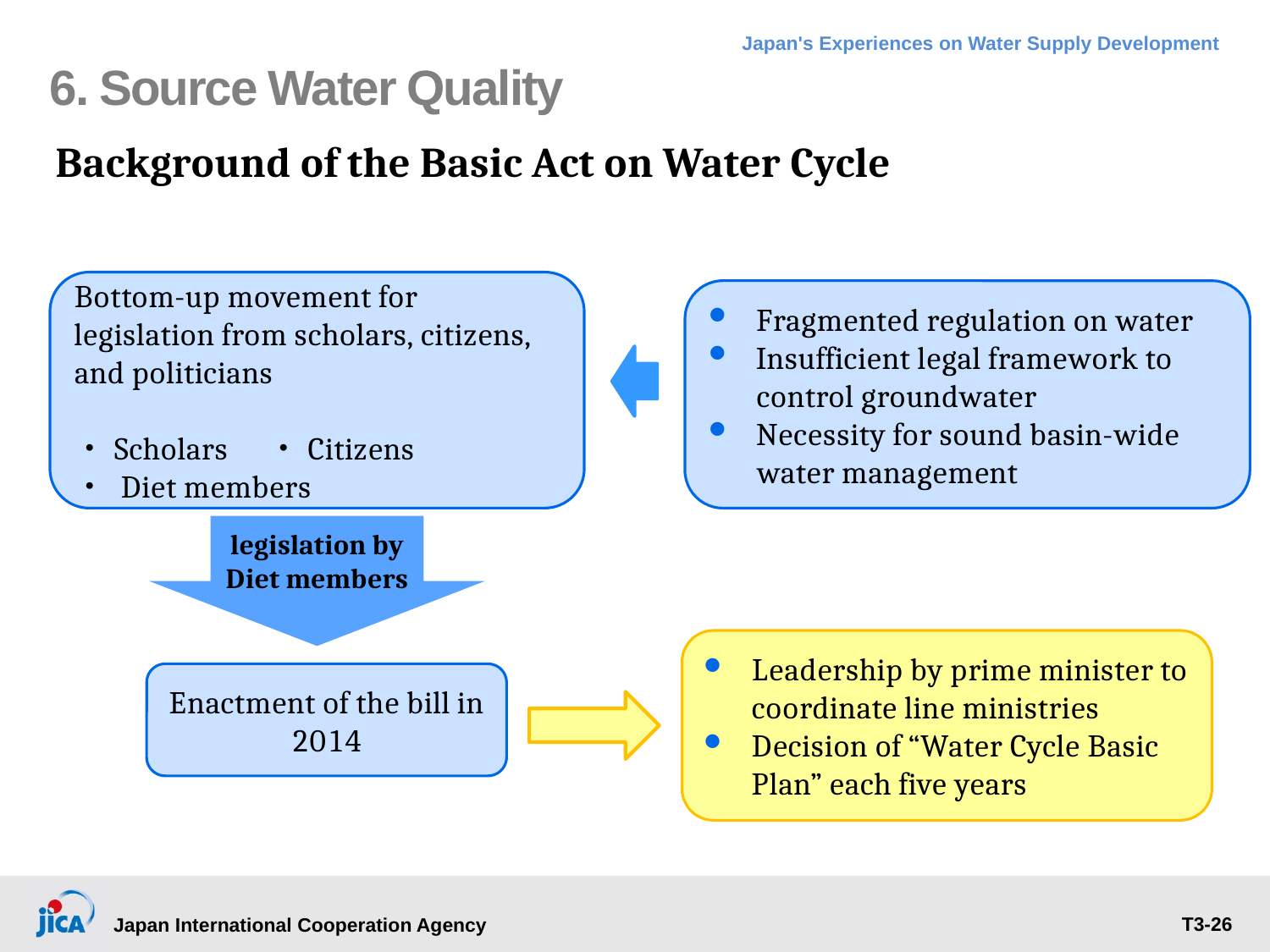

# 6. Source Water Quality
Background of the Basic Act on Water Cycle
Bottom-up movement for legislation from scholars, citizens, and politicians

・Scholars　・Citizens
・ Diet members
Fragmented regulation on water
Insufficient legal framework to control groundwater
Necessity for sound basin-wide water management

legislation by Diet members
Leadership by prime minister to coordinate line ministries
Decision of “Water Cycle Basic Plan” each five years
Enactment of the bill in 2014